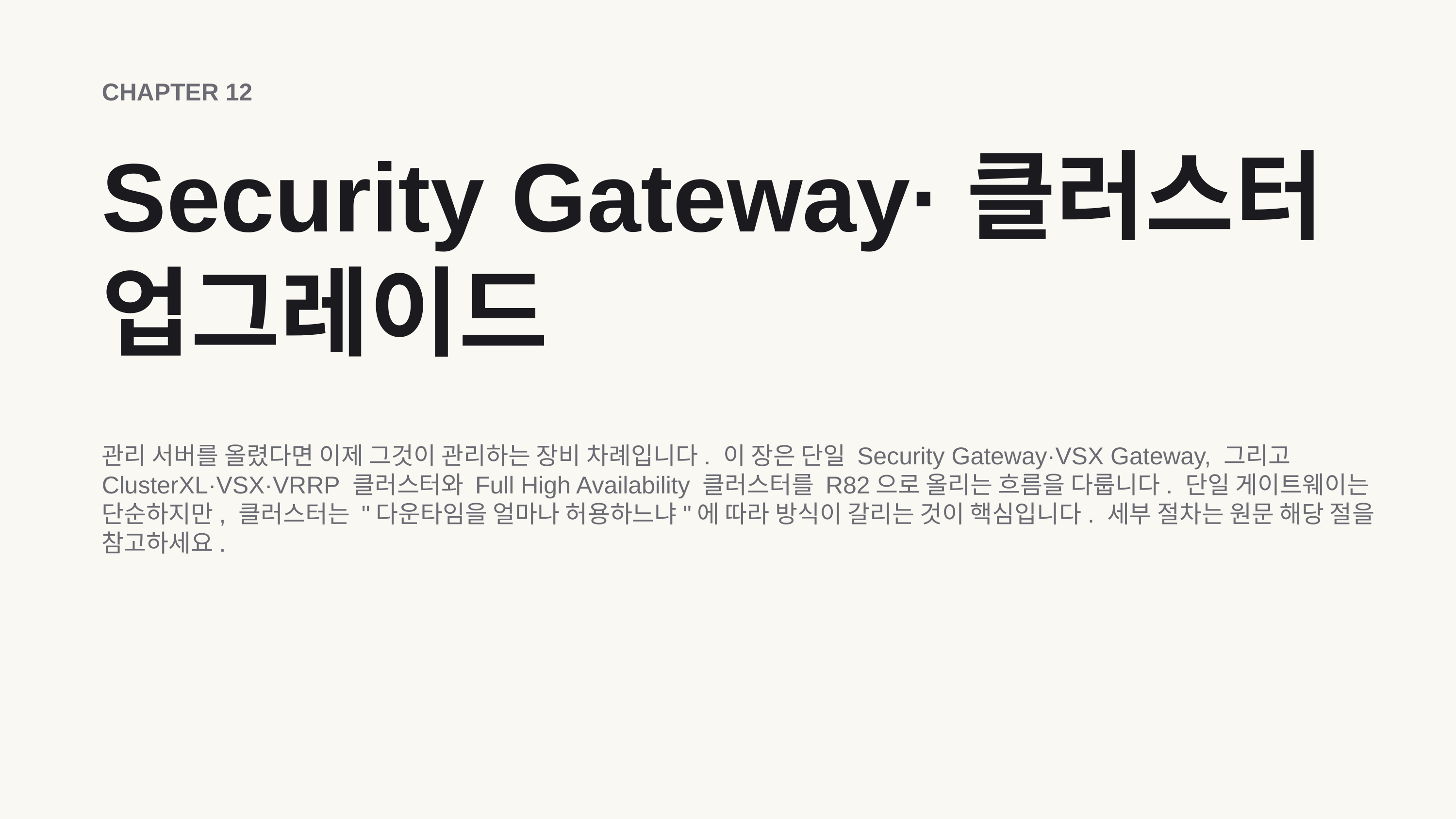

CHAPTER 12
Security Gateway·클러스터 업그레이드
관리 서버를 올렸다면 이제 그것이 관리하는 장비 차례입니다. 이 장은 단일 Security Gateway·VSX Gateway, 그리고 ClusterXL·VSX·VRRP 클러스터와 Full High Availability 클러스터를 R82으로 올리는 흐름을 다룹니다. 단일 게이트웨이는 단순하지만, 클러스터는 "다운타임을 얼마나 허용하느냐"에 따라 방식이 갈리는 것이 핵심입니다. 세부 절차는 원문 해당 절을 참고하세요.